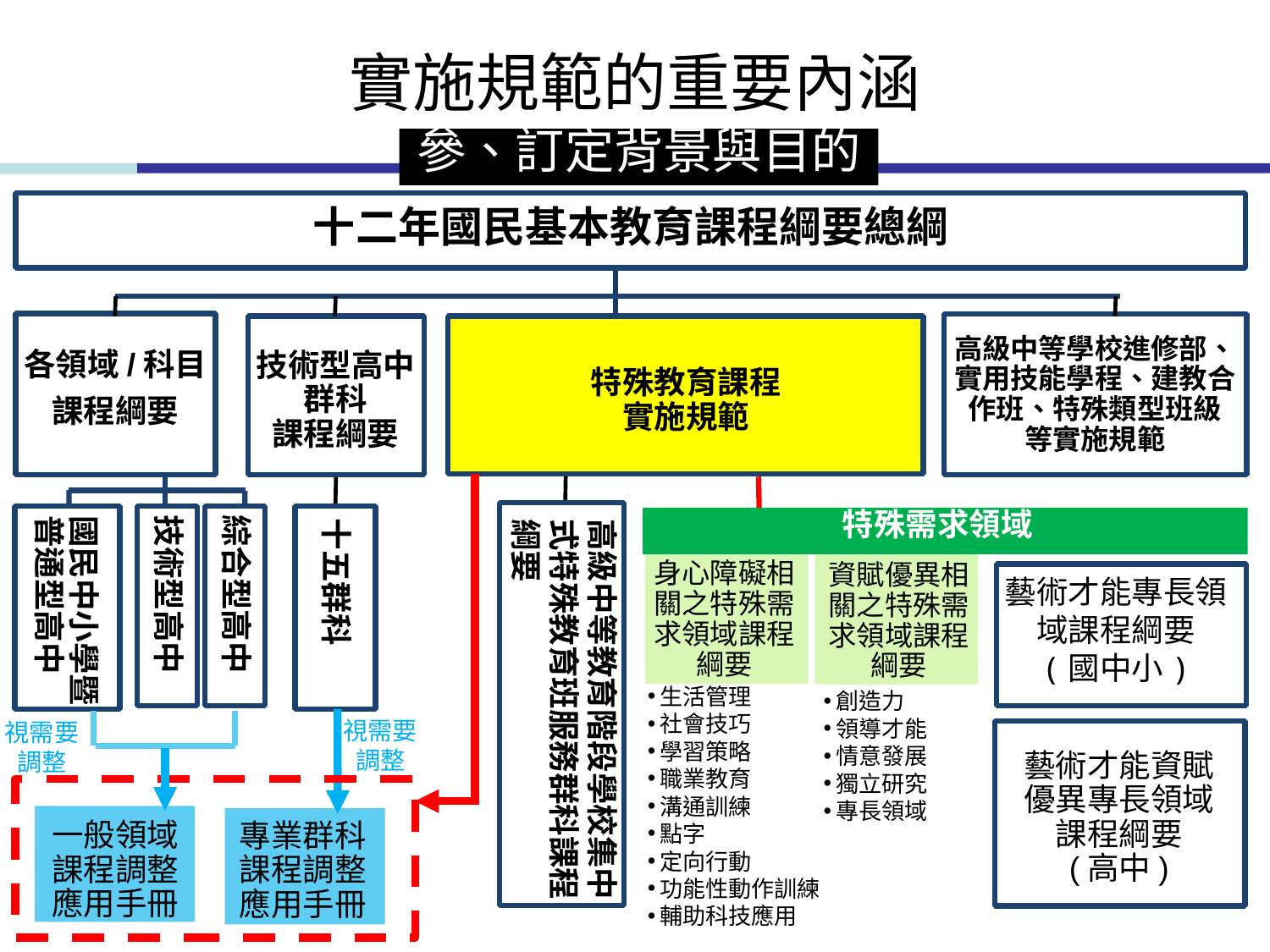

實施規範的重要內涵
參、訂定背景與目的

十二年國民基本教育課程綱要總綱

各領域/科目
課程綱要

特殊教育課程
實施規範

國民中小學暨普通型高中

高級中等學校進修部、實用技能學程、建教合作班、特殊類型班級
等實施規範
技術型高中
群科
課程綱要

特殊需求領域

綜合型高中
技術型高中
十五群科
高級中等教育階段學校集中式特殊教育班服務群科課程綱要

身心障礙相關之特殊需求領域課程綱要
資賦優異相關之特殊需求領域課程綱要

藝術才能專長領域課程綱要
(國中小)
生活管理
社會技巧
學習策略
職業教育
溝通訓練
點字
定向行動
功能性動作訓練
輔助科技應用
創造力
領導才能
情意發展
獨立研究
專長領域
視需要
調整
視需要
調整

藝術才能資賦
優異專長領域
課程綱要
(高中)

一般領域課程調整應用手冊
專業群科課程調整應用手冊